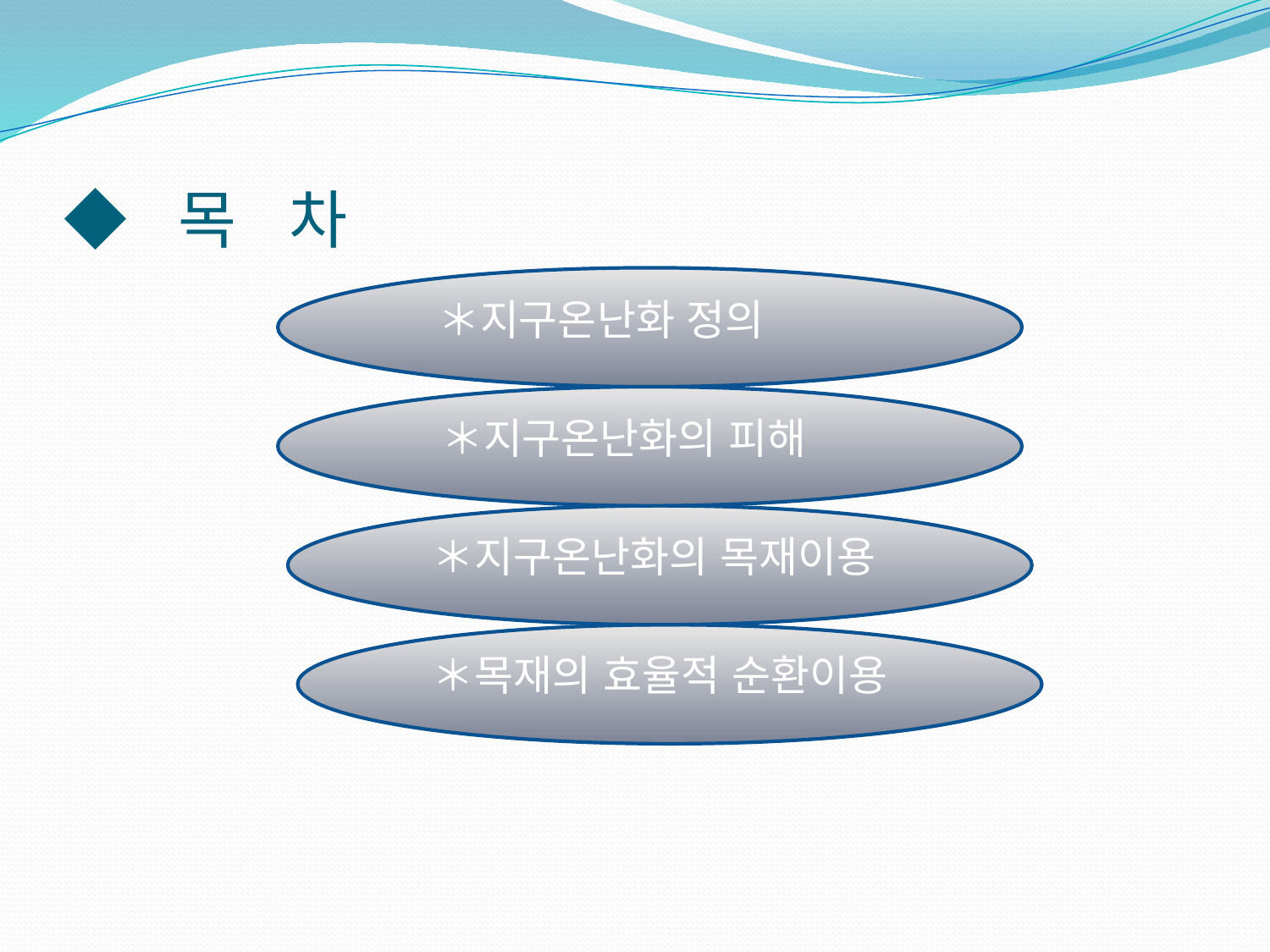

# ◆  목   차

＊지구온난화 정의

   ＊지구온난화의 피해

        ＊지구온난화의 목재이용

         ＊목재의 효율적 순환이용